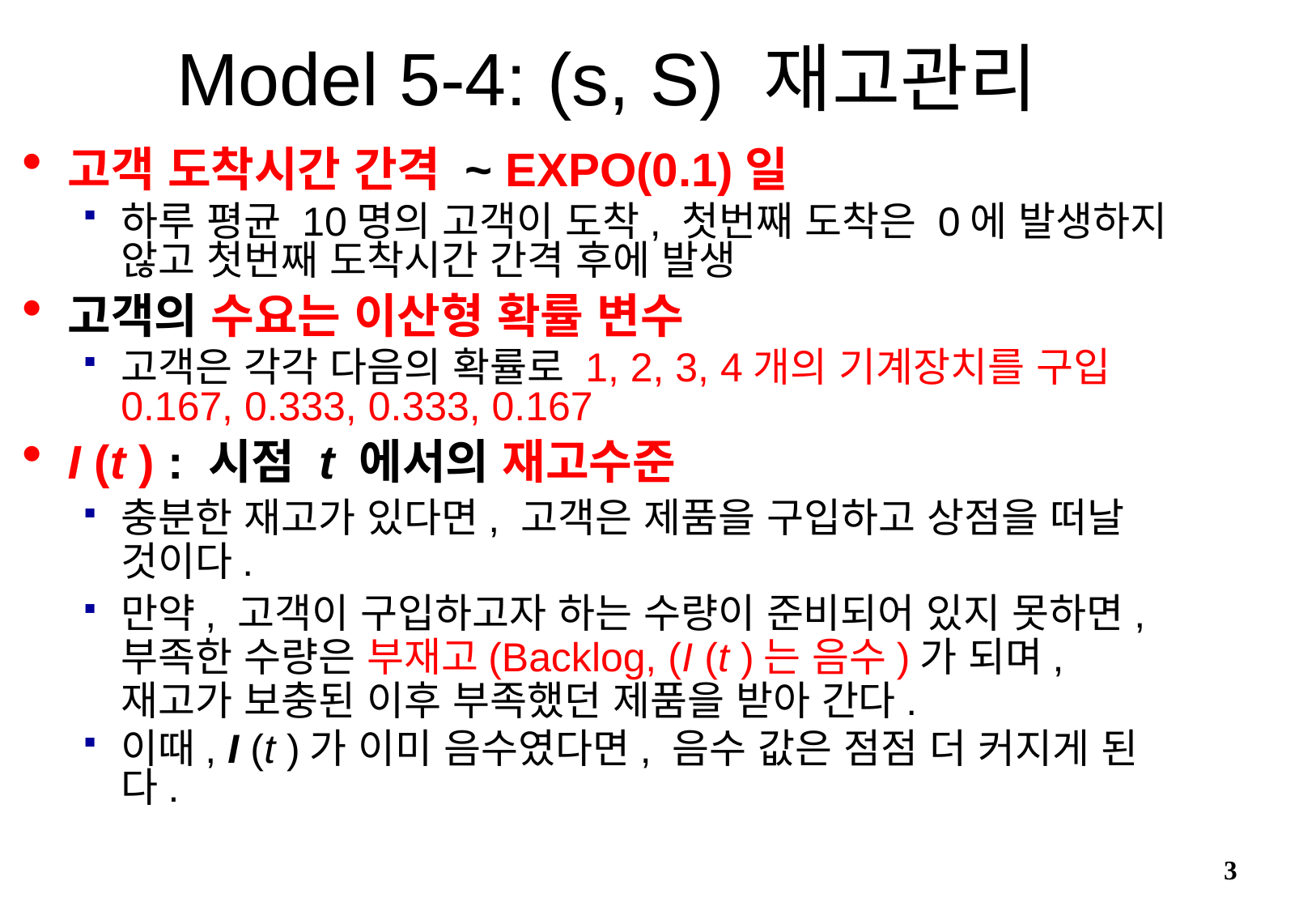

Model 5-4: (s, S) 재고관리
고객 도착시간 간격 ~ EXPO(0.1)일
하루 평균 10명의 고객이 도착, 첫번째 도착은 0에 발생하지 않고 첫번째 도착시간 간격 후에 발생
고객의 수요는 이산형 확률 변수
고객은 각각 다음의 확률로 1, 2, 3, 4개의 기계장치를 구입
0.167, 0.333, 0.333, 0.167
I (t ) : 시점 t 에서의 재고수준
충분한 재고가 있다면, 고객은 제품을 구입하고 상점을 떠날 것이다.
만약, 고객이 구입하고자 하는 수량이 준비되어 있지 못하면, 부족한 수량은 부재고(Backlog, (I (t )는 음수)가 되며, 재고가 보충된 이후 부족했던 제품을 받아 간다.
이때, I (t )가 이미 음수였다면, 음수 값은 점점 더 커지게 된다.
3